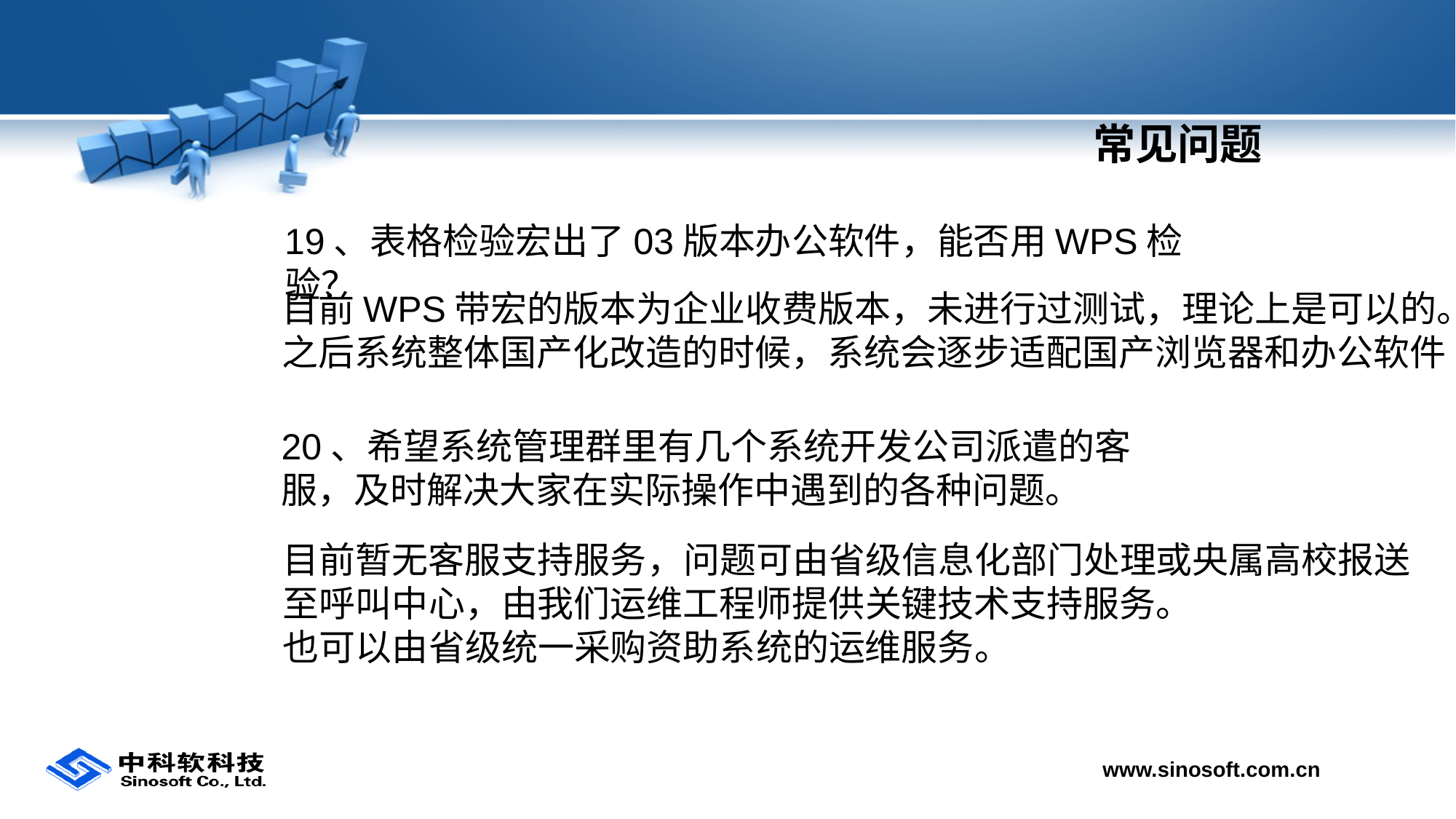

# 常见问题
19、表格检验宏出了03版本办公软件，能否用WPS检验？
目前WPS带宏的版本为企业收费版本，未进行过测试，理论上是可以的。
之后系统整体国产化改造的时候，系统会逐步适配国产浏览器和办公软件
20、希望系统管理群里有几个系统开发公司派遣的客服，及时解决大家在实际操作中遇到的各种问题。
目前暂无客服支持服务，问题可由省级信息化部门处理或央属高校报送
至呼叫中心，由我们运维工程师提供关键技术支持服务。
也可以由省级统一采购资助系统的运维服务。